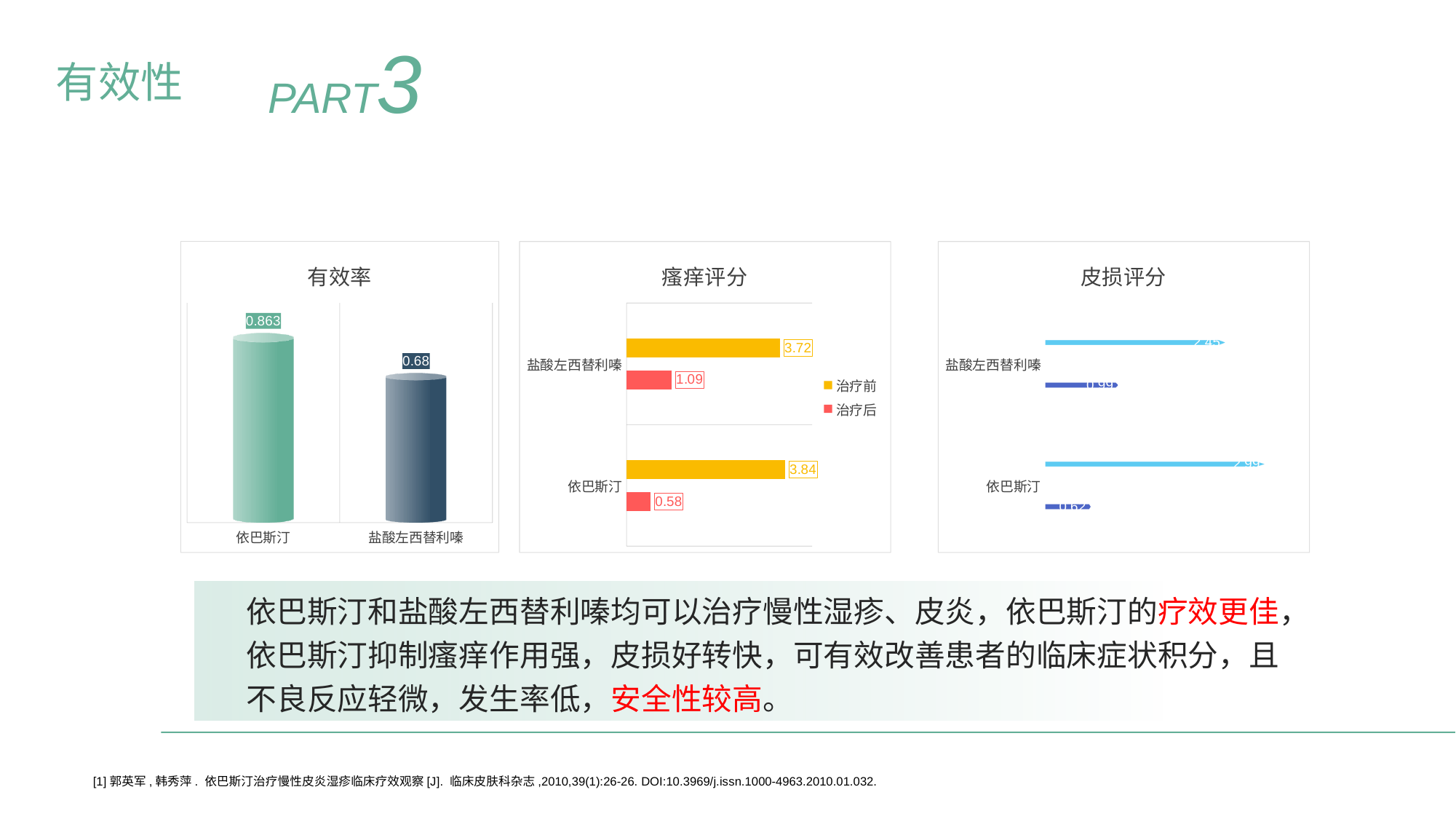

By  Yushen
PART3
有效性

### Chart: 有效率

| Category | 有效率 |
|---|---|
| 依巴斯汀 | 0.863 |
| 盐酸左西替利嗪 | 0.68 |

### Chart: 瘙痒评分

| Category | 治疗后 | 治疗前 |
|---|---|---|
| 依巴斯汀 | 0.58 | 3.84 |
| 盐酸左西替利嗪 | 1.09 | 3.72 |

### Chart: 皮损评分

| Category | 治疗后 | 治疗前 |
|---|---|---|
| 依巴斯汀 | 0.62 | 2.99 |
| 盐酸左西替利嗪 | 0.99 | 2.45 |
依巴斯汀和盐酸左西替利嗪均可以治疗慢性湿疹、皮炎，依巴斯汀的疗效更佳，依巴斯汀抑制瘙痒作用强，皮损好转快，可有效改善患者的临床症状积分，且不良反应轻微，发生率低，安全性较高。

[1]郭英军,韩秀萍. 依巴斯汀治疗慢性皮炎湿疹临床疗效观察[J]. 临床皮肤科杂志,2010,39(1):26-26. DOI:10.3969/j.issn.1000-4963.2010.01.032.